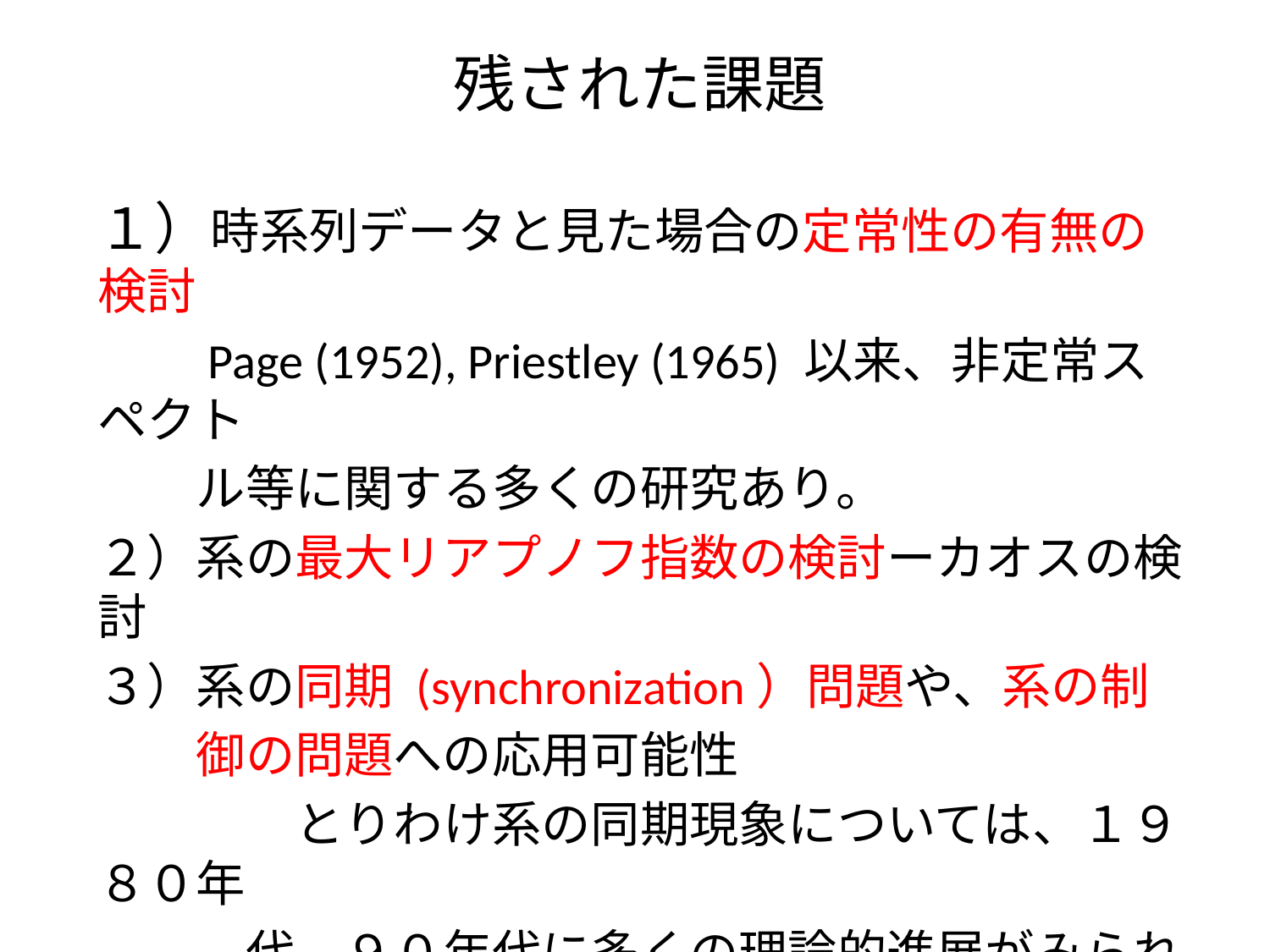

# 残された課題
１）時系列データと見た場合の定常性の有無の検討
　　Page (1952), Priestley (1965) 以来、非定常スペクト
　　ル等に関する多くの研究あり。
２）系の最大リアプノフ指数の検討ーカオスの検討
３）系の同期 (synchronization）問題や、系の制
　　御の問題への応用可能性
　　　　とりわけ系の同期現象については、１９８０年
　　　代、９０年代に多くの理論的進展がみられる。
４）モデルの実データへの適用